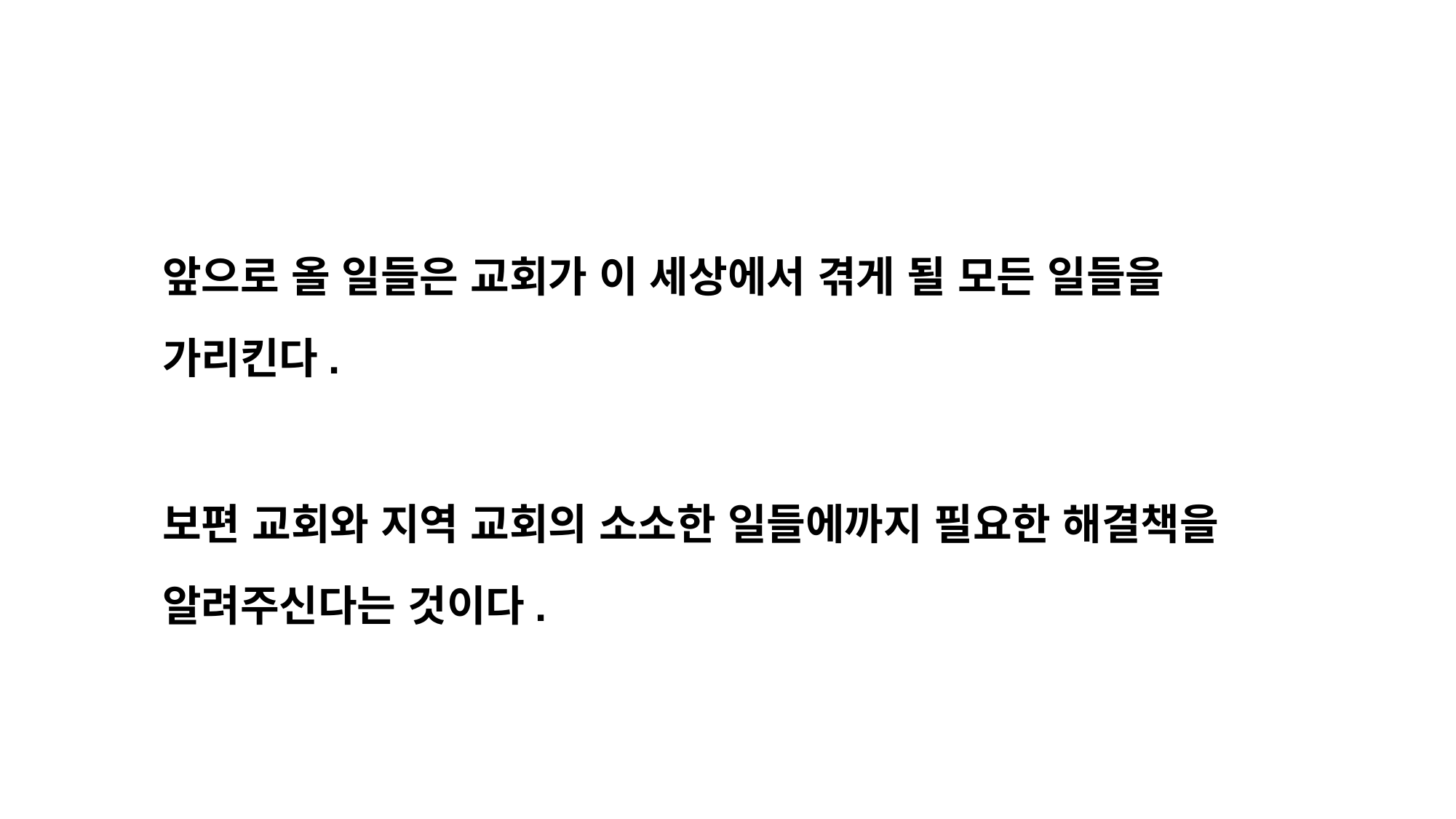

앞으로 올 일들은 교회가 이 세상에서 겪게 될 모든 일들을 가리킨다.

보편 교회와 지역 교회의 소소한 일들에까지 필요한 해결책을 알려주신다는 것이다.